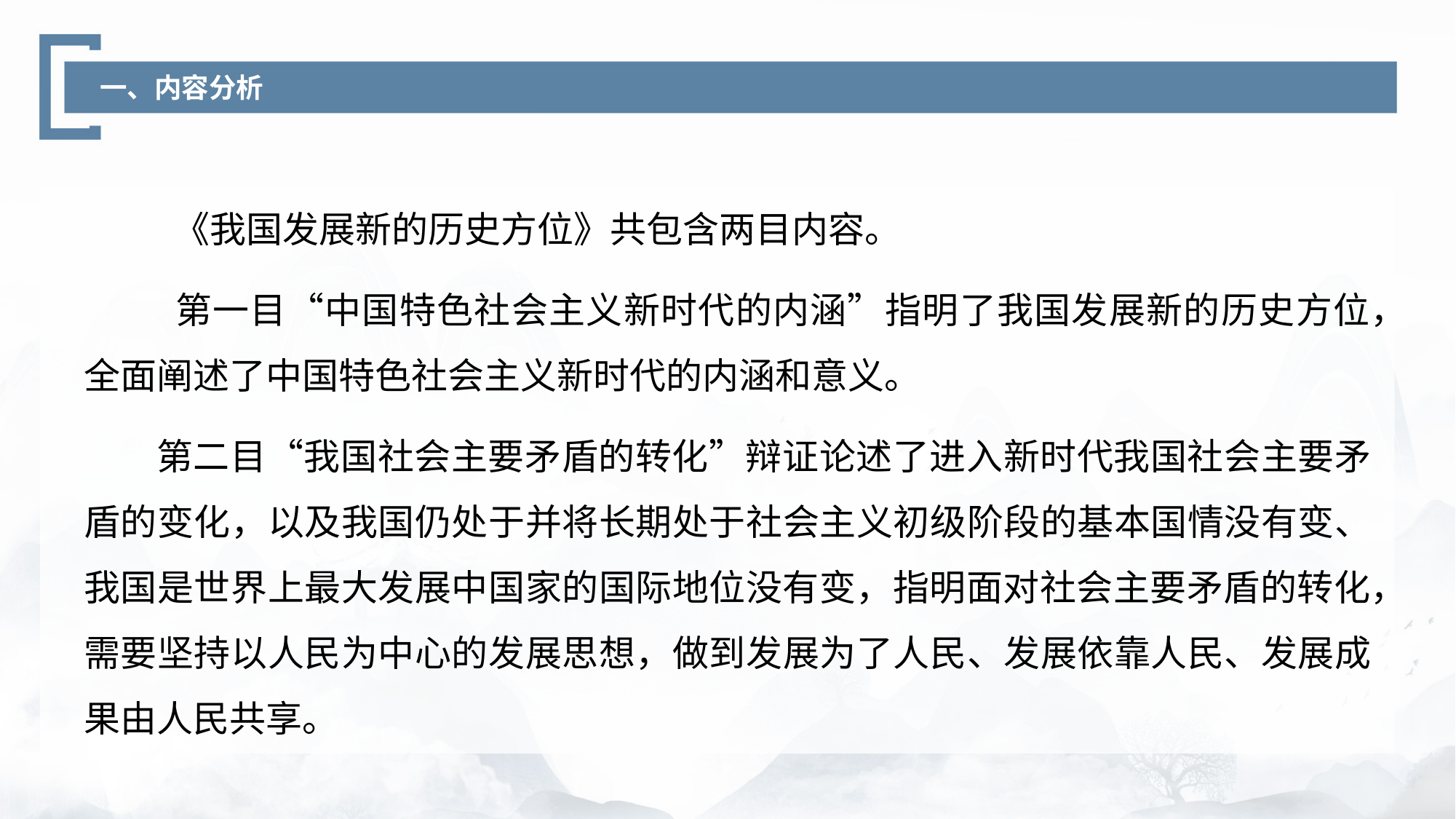

一、内容分析
 《我国发展新的历史方位》共包含两目内容。
 第一目“中国特色社会主义新时代的内涵”指明了我国发展新的历史方位，全面阐述了中国特色社会主义新时代的内涵和意义。
第二目“我国社会主要矛盾的转化”辩证论述了进入新时代我国社会主要矛盾的变化，以及我国仍处于并将长期处于社会主义初级阶段的基本国情没有变、我国是世界上最大发展中国家的国际地位没有变，指明面对社会主要矛盾的转化，需要坚持以人民为中心的发展思想，做到发展为了人民、发展依靠人民、发展成果由人民共享。